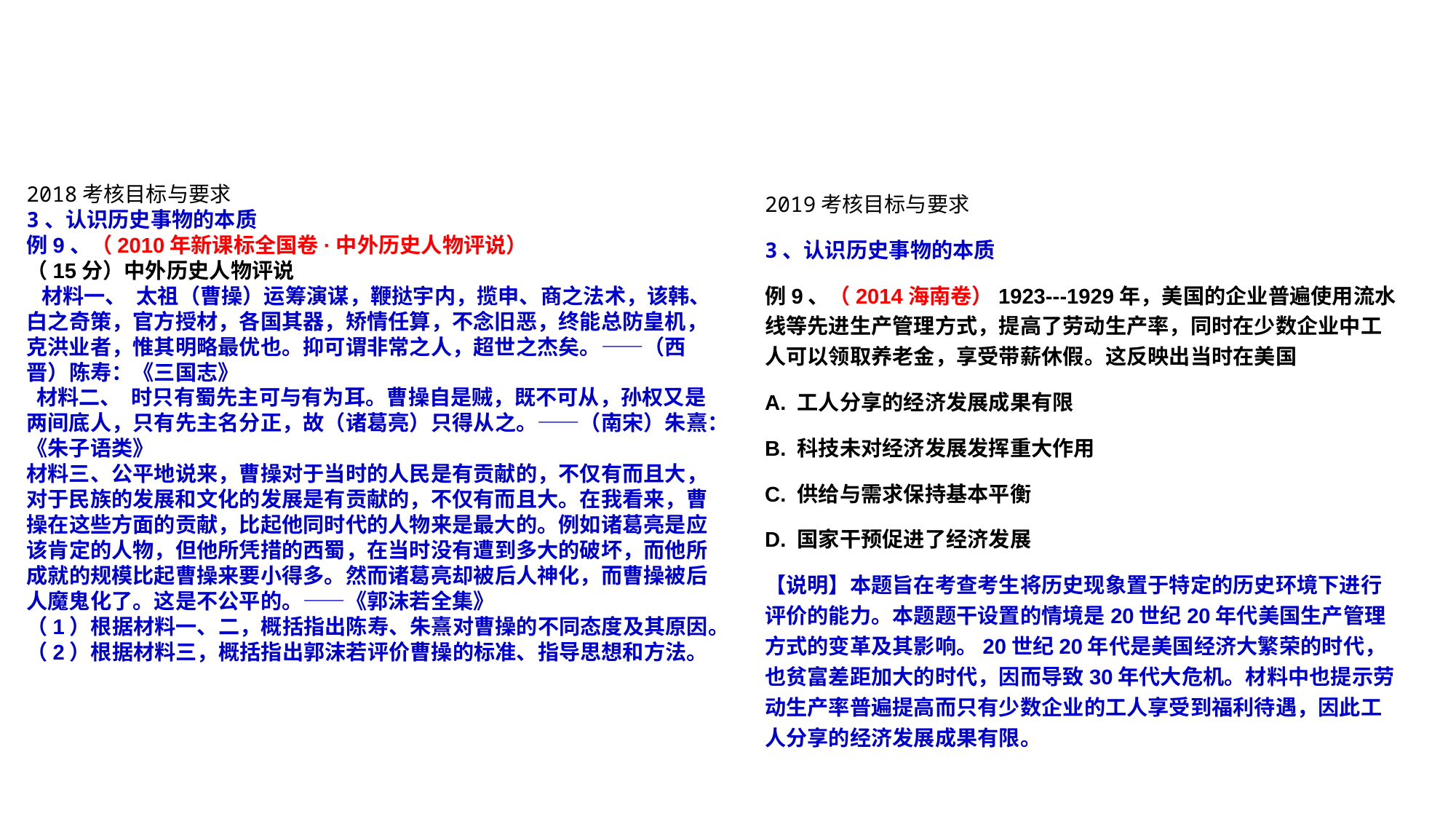

2018考核目标与要求
3、认识历史事物的本质
例9、（2010年新课标全国卷·中外历史人物评说）
（15分）中外历史人物评说
  材料一、  太祖（曹操）运筹演谋，鞭挞宇内，揽申、商之法术，该韩、白之奇策，官方授材，各国其器，矫情任算，不念旧恶，终能总防皇机，克洪业者，惟其明略最优也。抑可谓非常之人，超世之杰矣。——（西晋）陈寿：《三国志》
 材料二、  时只有蜀先主可与有为耳。曹操自是贼，既不可从，孙权又是两间底人，只有先主名分正，故（诸葛亮）只得从之。——（南宋）朱熹：《朱子语类》
材料三、公平地说来，曹操对于当时的人民是有贡献的，不仅有而且大，对于民族的发展和文化的发展是有贡献的，不仅有而且大。在我看来，曹操在这些方面的贡献，比起他同时代的人物来是最大的。例如诸葛亮是应该肯定的人物，但他所凭措的西蜀，在当时没有遭到多大的破坏，而他所成就的规模比起曹操来要小得多。然而诸葛亮却被后人神化，而曹操被后人魔鬼化了。这是不公平的。——《郭沫若全集》
（1）根据材料一、二，概括指出陈寿、朱熹对曹操的不同态度及其原因。
（2）根据材料三，概括指出郭沫若评价曹操的标准、指导思想和方法。

2019考核目标与要求
3、认识历史事物的本质
例9、（2014海南卷）1923---1929年，美国的企业普遍使用流水线等先进生产管理方式，提高了劳动生产率，同时在少数企业中工人可以领取养老金，享受带薪休假。这反映出当时在美国
A. 工人分享的经济发展成果有限
B. 科技未对经济发展发挥重大作用
C. 供给与需求保持基本平衡
D. 国家干预促进了经济发展
【说明】本题旨在考查考生将历史现象置于特定的历史环境下进行评价的能力。本题题干设置的情境是20世纪20年代美国生产管理方式的变革及其影响。20世纪20年代是美国经济大繁荣的时代，也贫富差距加大的时代，因而导致30年代大危机。材料中也提示劳动生产率普遍提高而只有少数企业的工人享受到福利待遇，因此工人分享的经济发展成果有限。